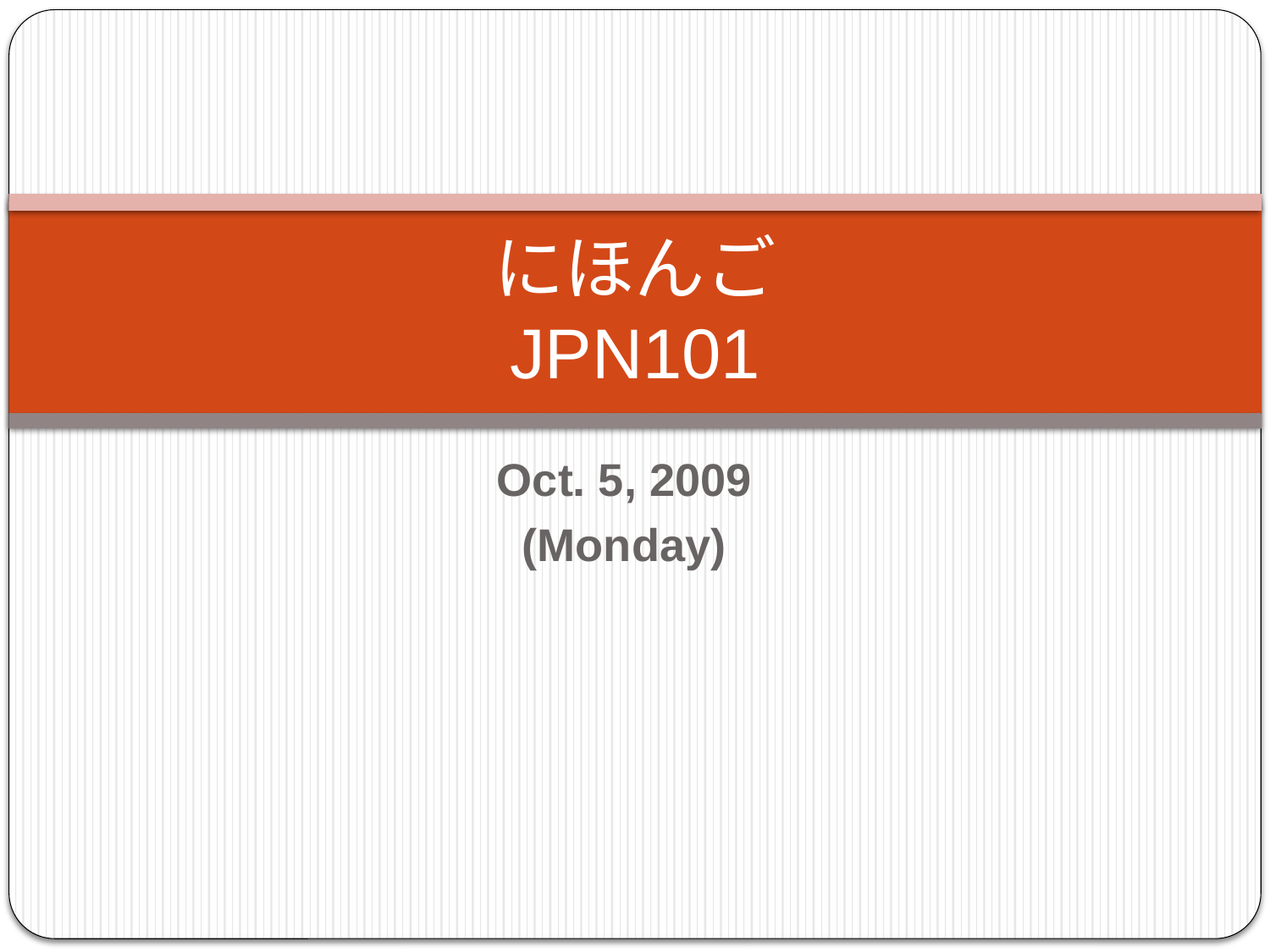

# にほんご JPN101
Oct. 5, 2009
(Monday)